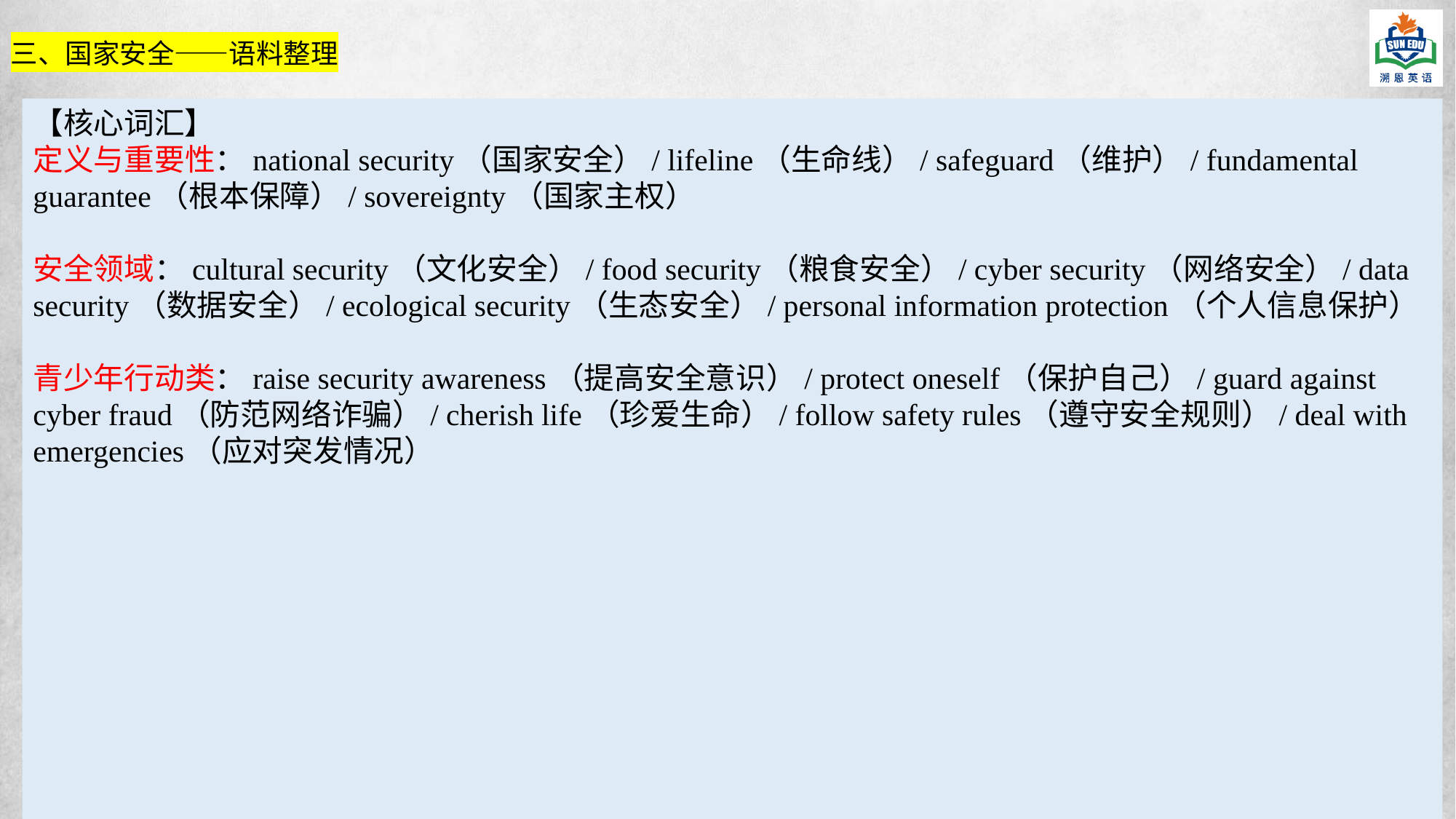

三、国家安全——语料整理
【核心词汇】
定义与重要性：national security（国家安全）/ lifeline（生命线）/ safeguard（维护）/ fundamental guarantee（根本保障）/ sovereignty（国家主权）

安全领域：cultural security（文化安全）/ food security（粮食安全）/ cyber security（网络安全）/ data security（数据安全）/ ecological security（生态安全）/ personal information protection（个人信息保护）

青少年行动类：raise security awareness（提高安全意识）/ protect oneself（保护自己）/ guard against cyber fraud（防范网络诈骗）/ cherish life（珍爱生命）/ follow safety rules（遵守安全规则）/ deal with emergencies（应对突发情况）